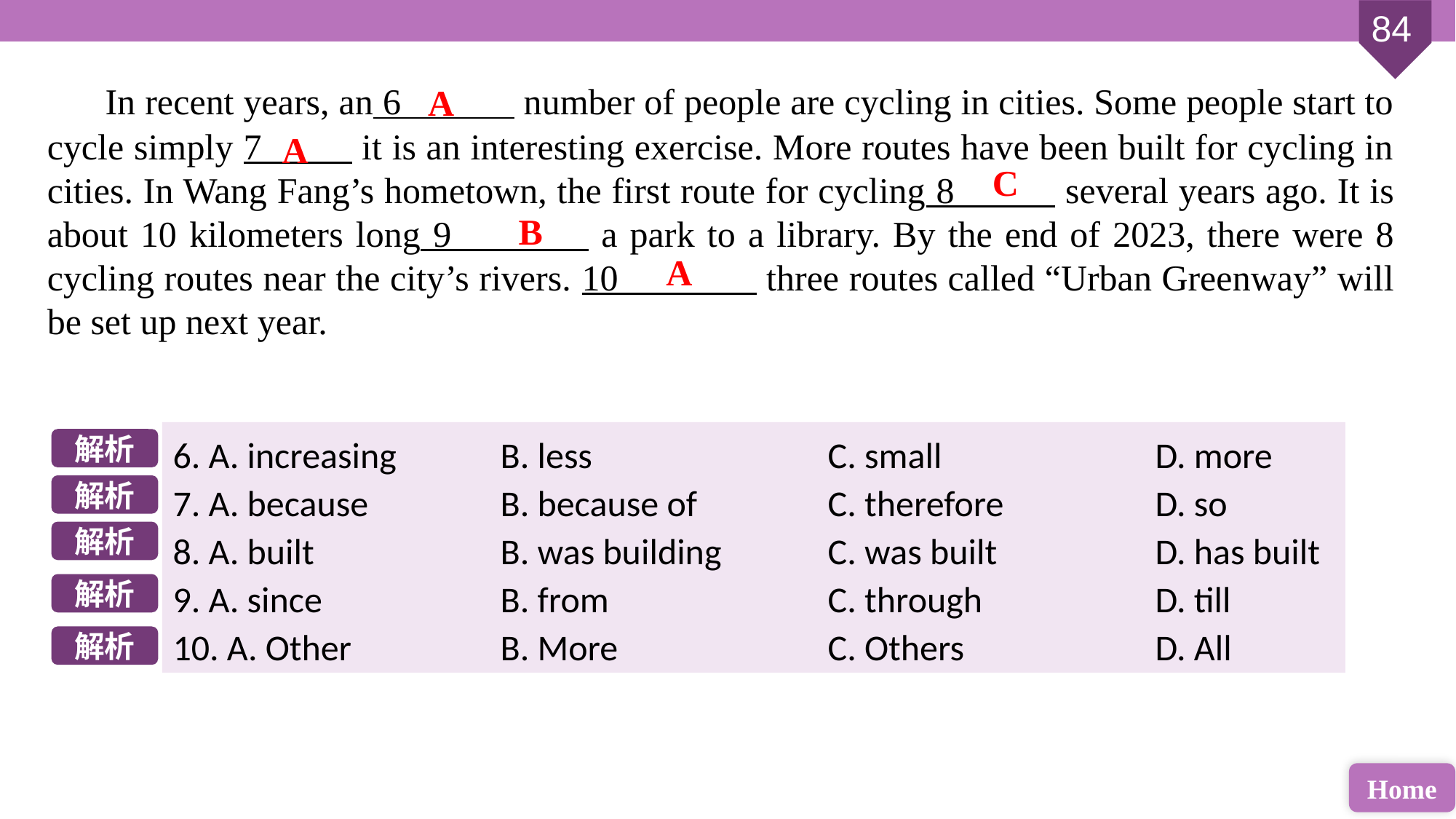

In recent years, an 6             number of people are cycling in cities. Some people start to cycle simply 7          it is an interesting exercise. More routes have been built for cycling in cities. In Wang Fang’s hometown, the first route for cycling 8           several years ago. It is about 10 kilometers long 9            a park to a library. By the end of 2023, there were 8 cycling routes near the city’s rivers. 10               three routes called “Urban Greenway” will be set up next year.
A
A
C
B
A
6. A. increasing 	B. less 			C. small		D. more
7. A. because 		B. because of 		C. therefore 		D. so
8. A. built 		B. was building 	C. was built 		D. has built
9. A. since 		B. from 		C. through 		D. till
10. A. Other 		B. More 		C. Others 		D. All
解析
解析
解析
解析
解析